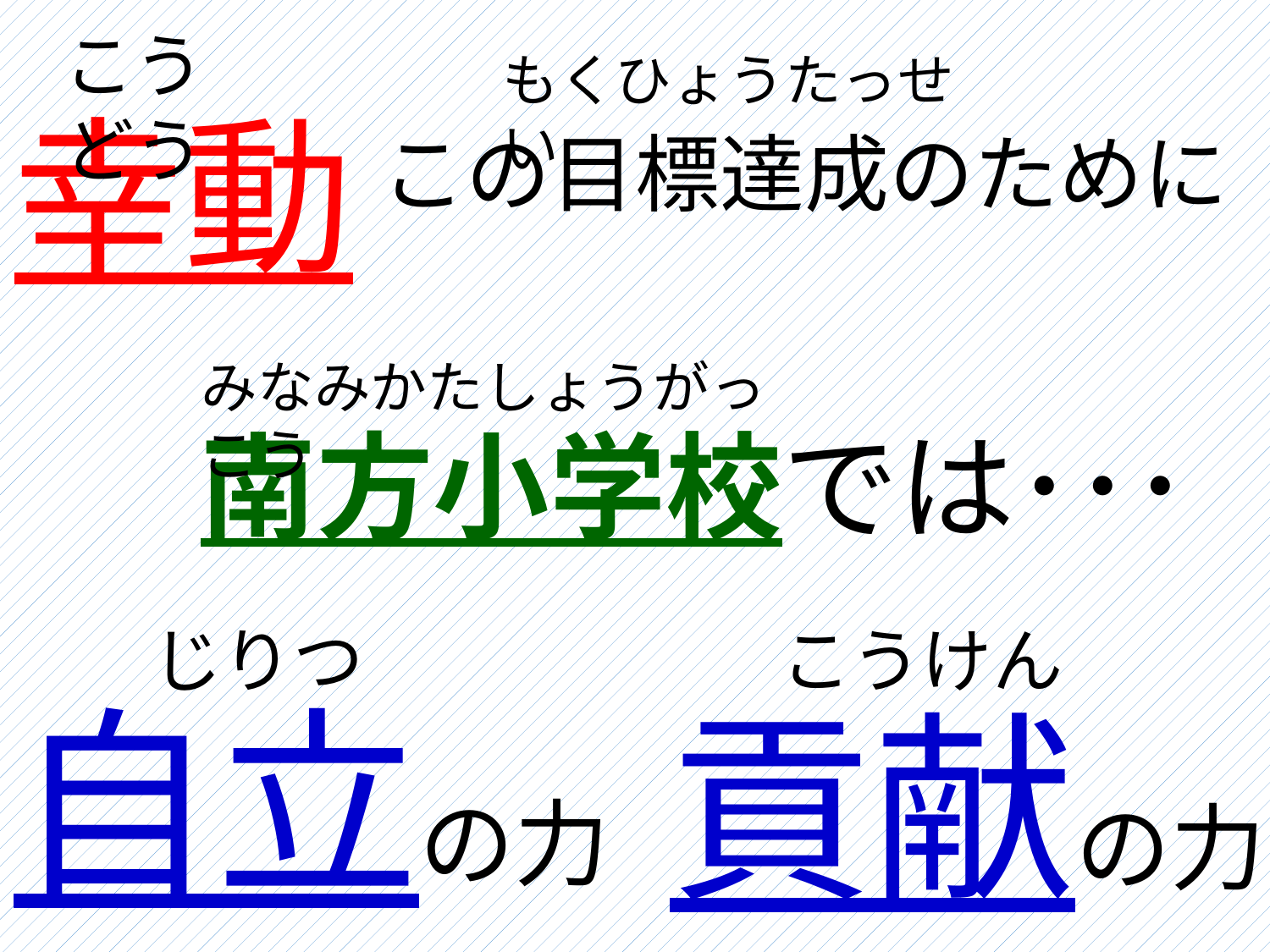

こう　どう
幸動
もくひょうたっせい
この目標達成のために
みなみかたしょうがっこう
南方小学校では･･･
こうけん
貢献の力
じりつ
自立の力